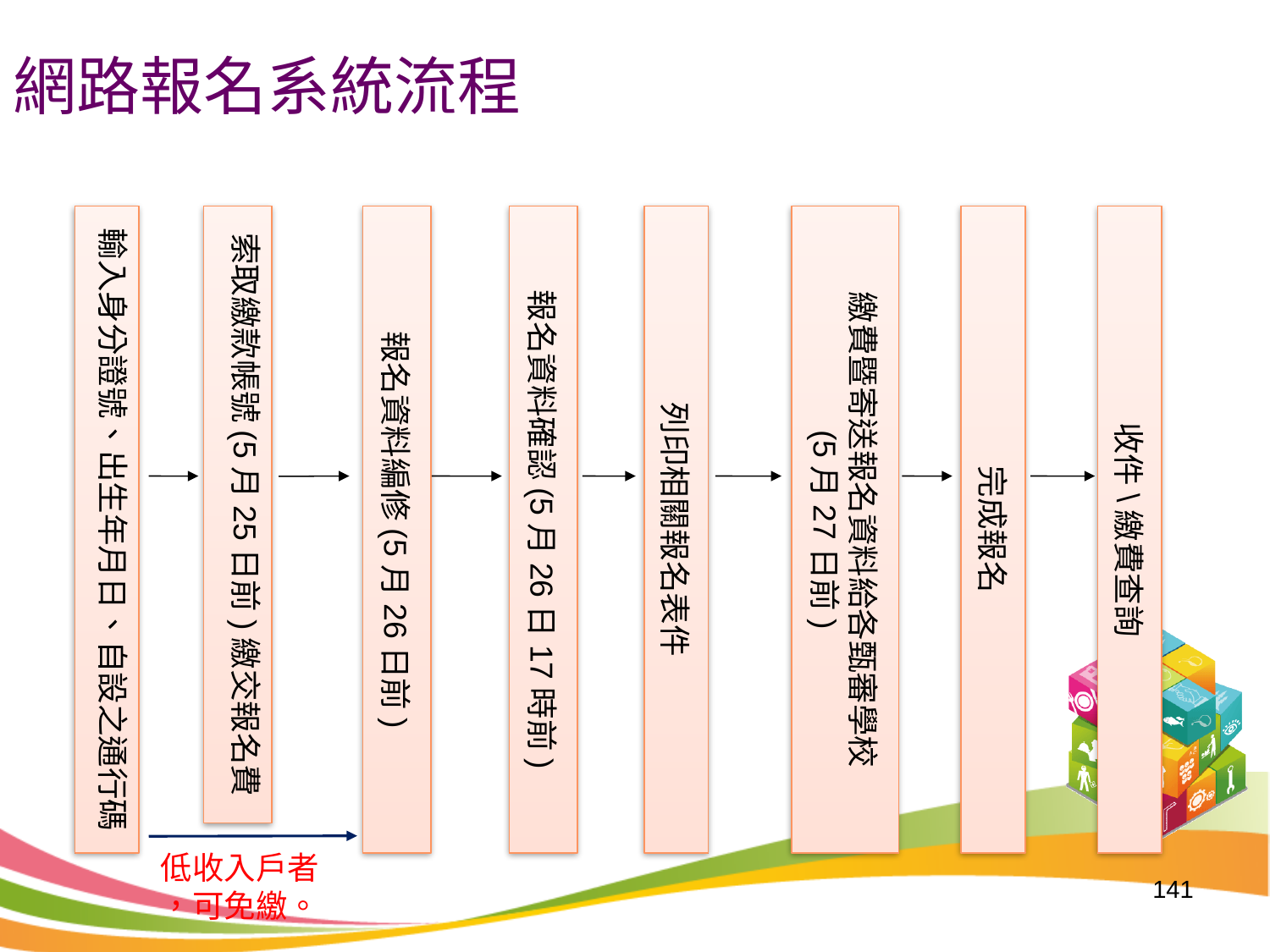

網路報名系統流程
輸入身分證號、出生年月日、自設之通行碼
索取繳款帳號(5月25日前)繳交報名費
報名資料編修(5月26日前)
報名資料確認(5月26日17時前)
列印相關報名表件
繳費暨寄送報名資料給各甄審學校
(5月27日前)
完成報名
收件\繳費查詢

低收入戶者
，可免繳。
141